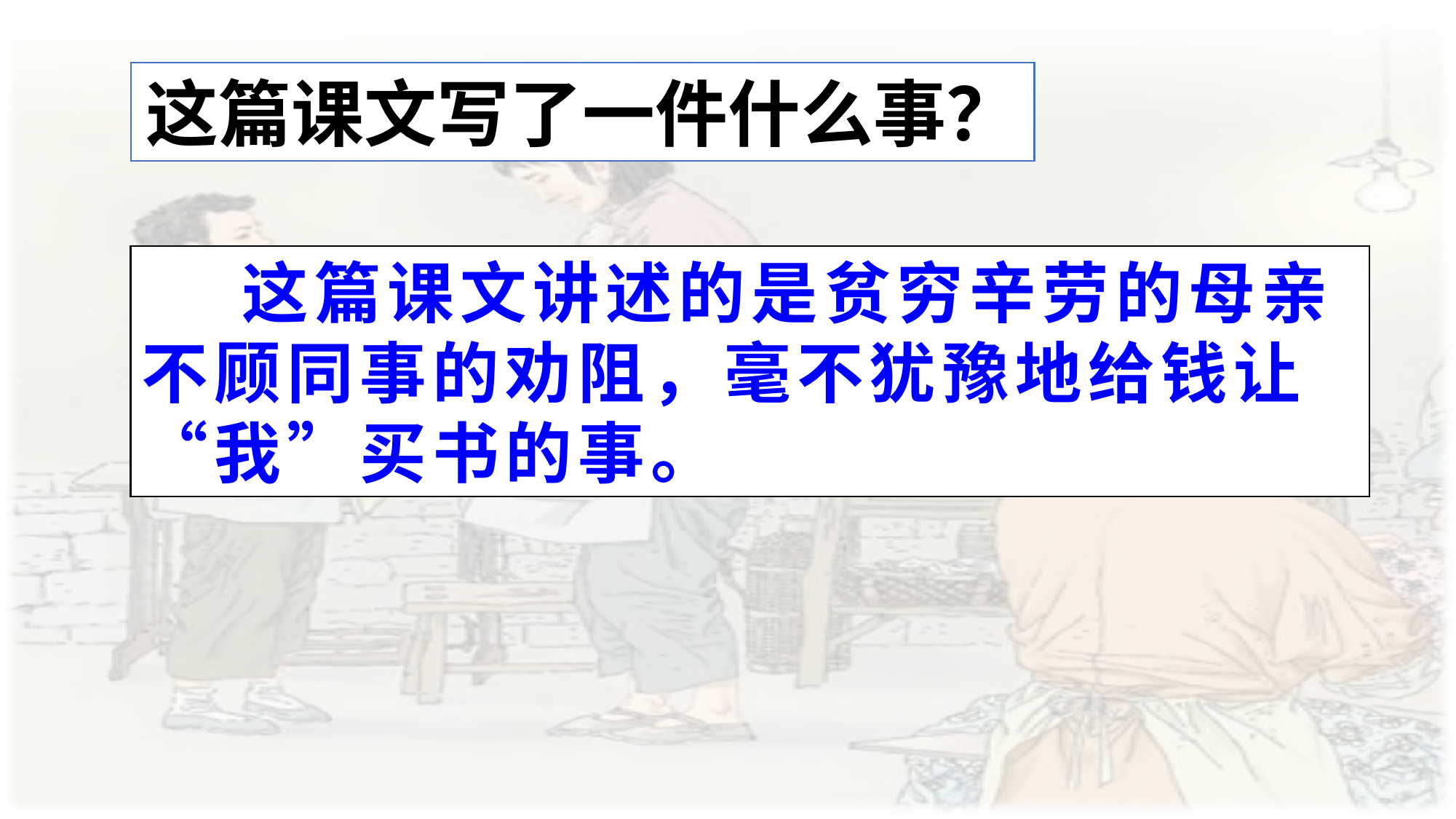

这篇课文写了一件什么事？
    这篇课文讲述的是贫穷辛劳的母亲不顾同事的劝阻，毫不犹豫地给钱让“我”买书的事。